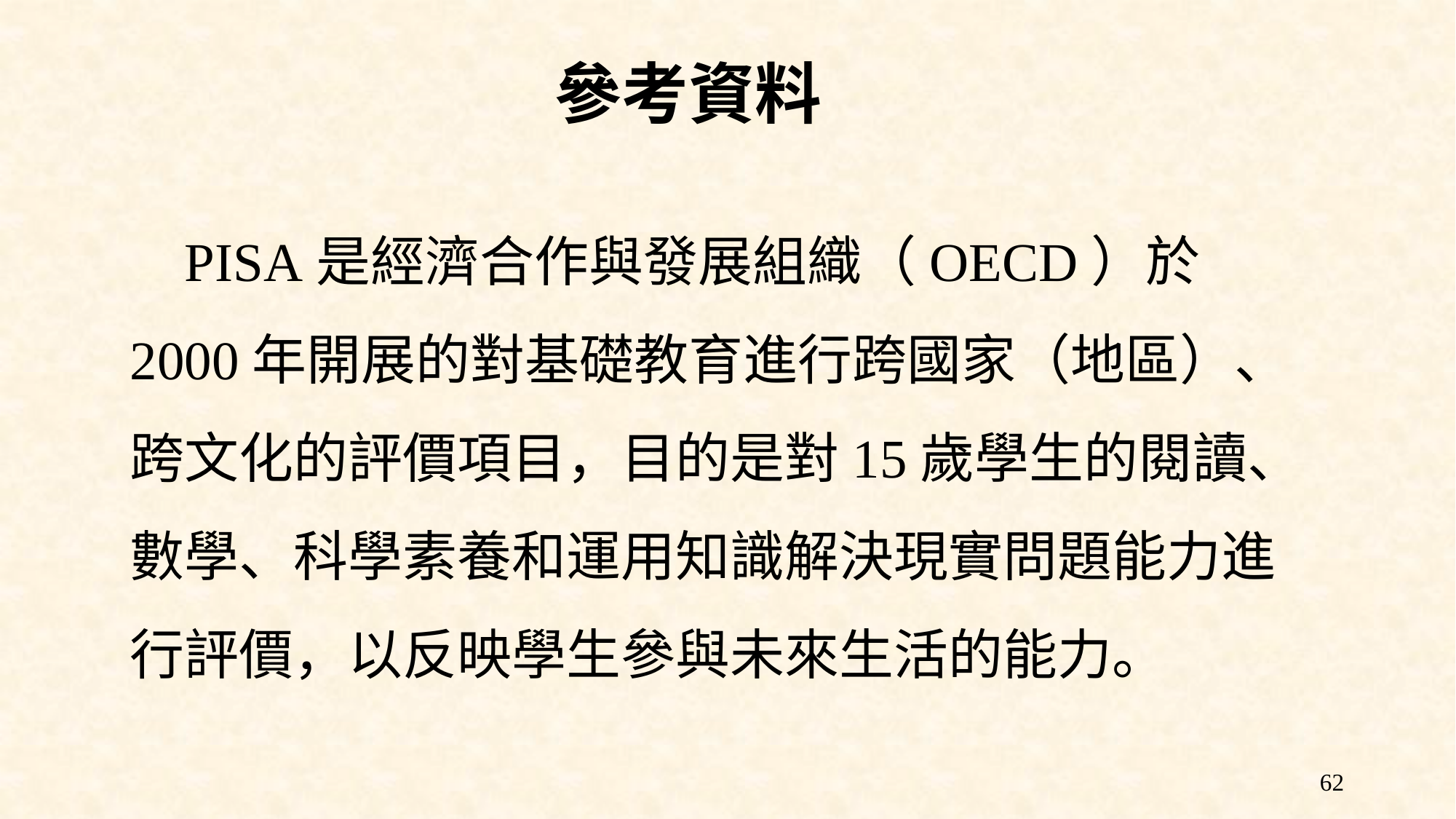

參考資料
    PISA是經濟合作與發展組織（OECD）於2000年開展的對基礎教育進行跨國家（地區）、跨文化的評價項目，目的是對15歲學生的閱讀、數學、科學素養和運用知識解決現實問題能力進行評價，以反映學生參與未來生活的能力。
62